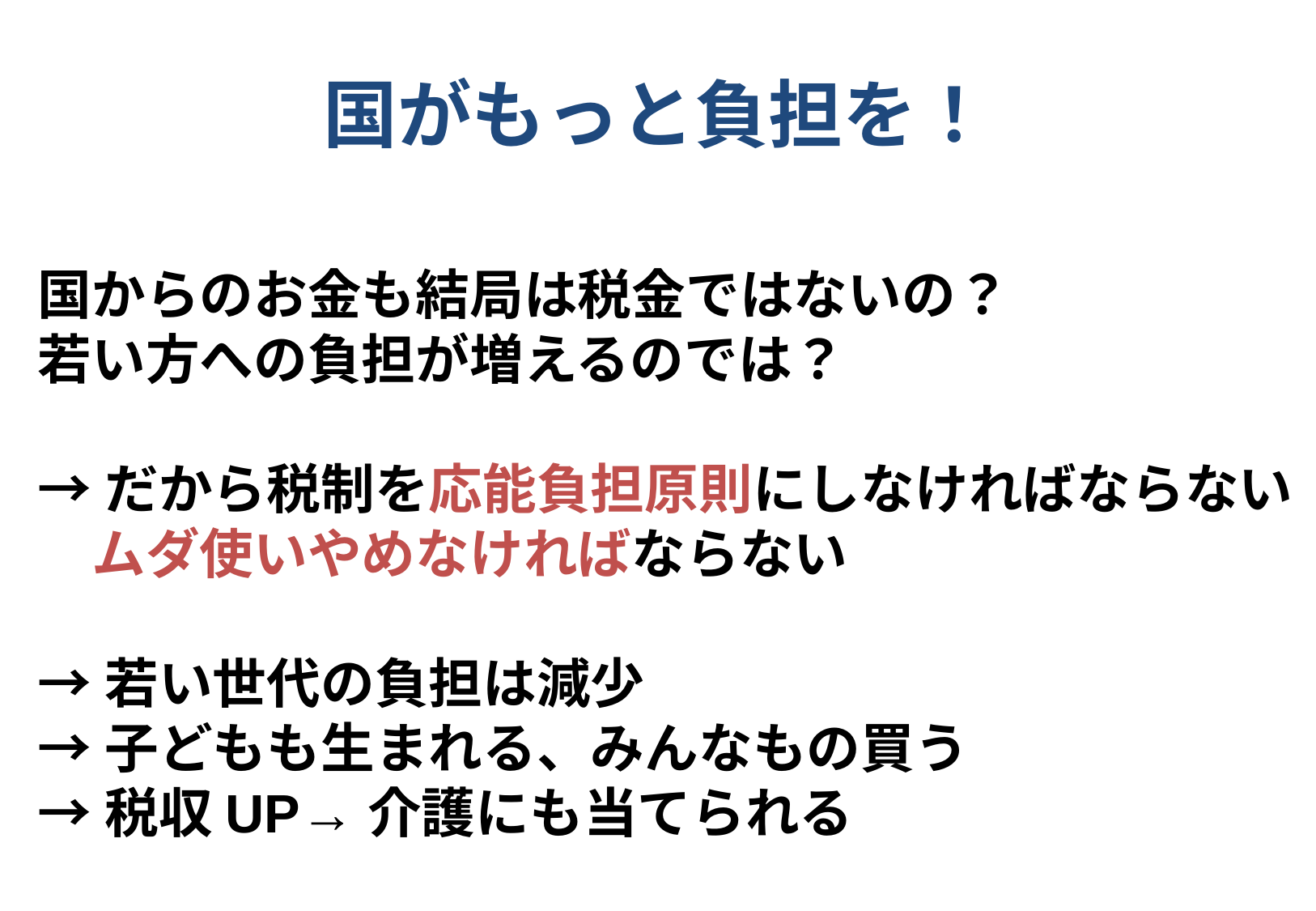

# 国がもっと負担を！
国からのお金も結局は税金ではないの？
若い方への負担が増えるのでは？

→だから税制を応能負担原則にしなければならない
　ムダ使いやめなければならない

→若い世代の負担は減少
→子どもも生まれる、みんなもの買う
→税収UP→介護にも当てられる